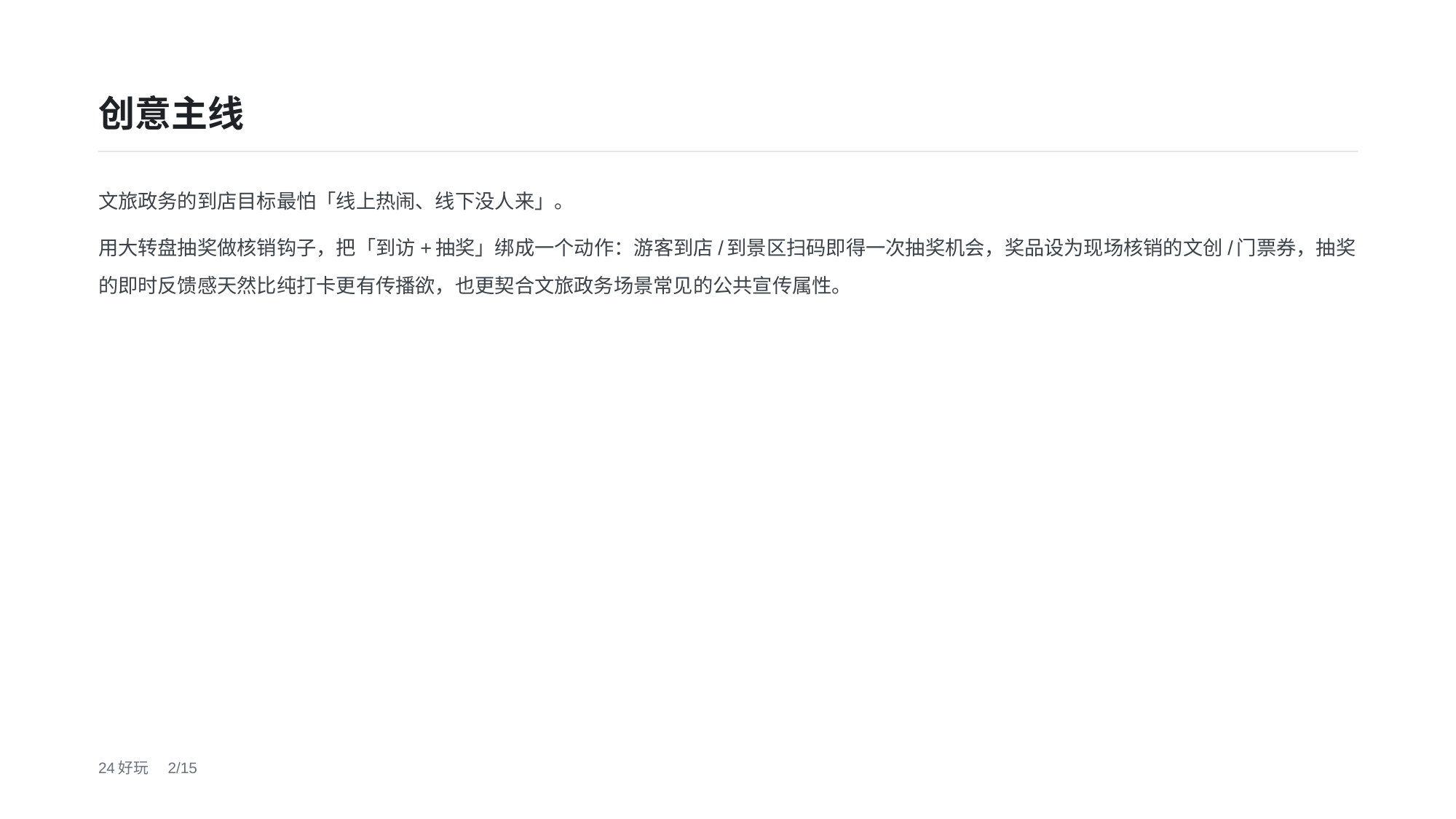

创意主线

文旅政务的到店目标最怕「线上热闹、线下没人来」。
用大转盘抽奖做核销钩子，把「到访+抽奖」绑成一个动作：游客到店/到景区扫码即得一次抽奖机会，奖品设为现场核销的文创/门票券，抽奖的即时反馈感天然比纯打卡更有传播欲，也更契合文旅政务场景常见的公共宣传属性。
24好玩　2/15